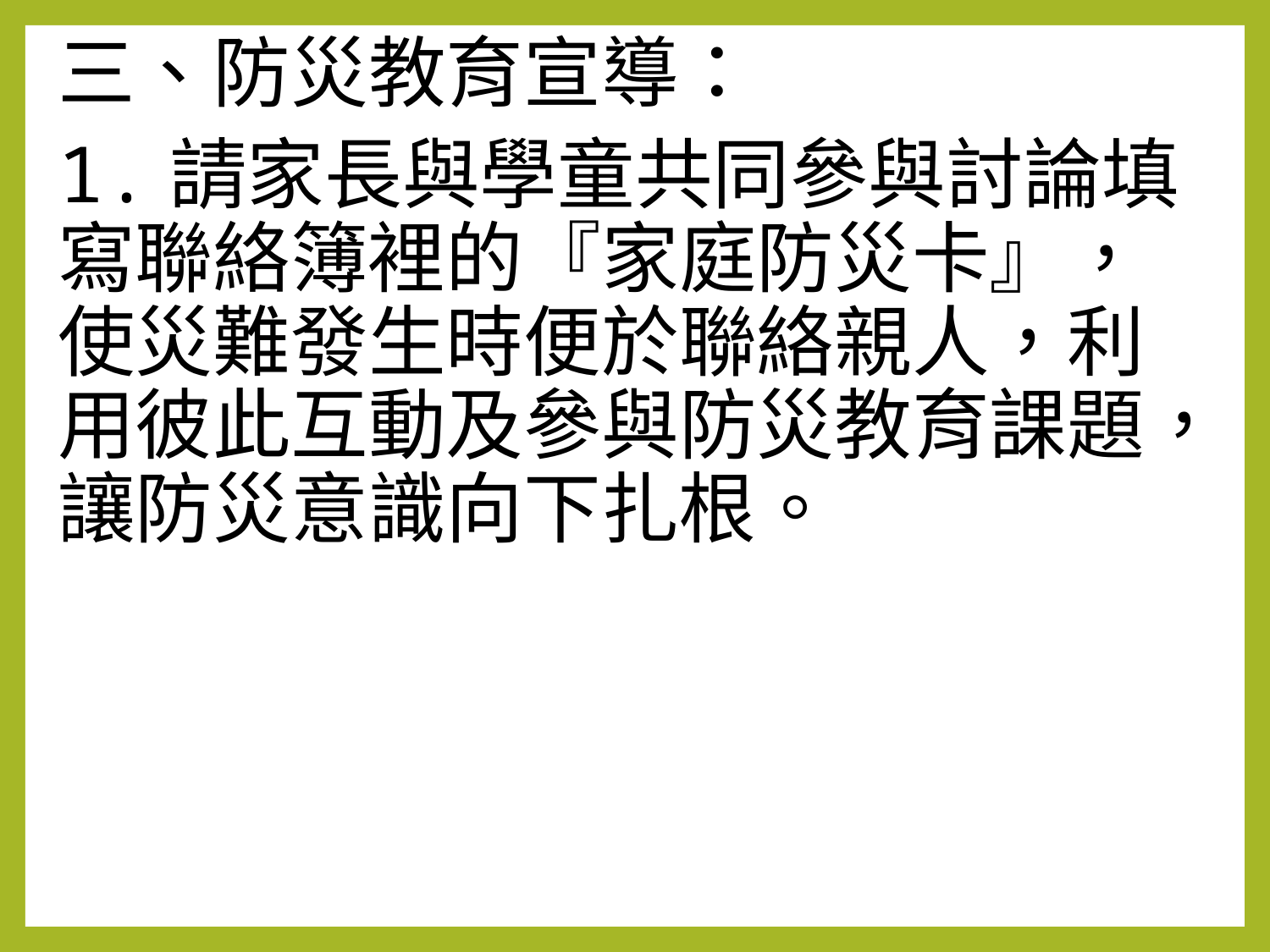

三、防災教育宣導：
1.請家長與學童共同參與討論填寫聯絡簿裡的『家庭防災卡』，使災難發生時便於聯絡親人，利用彼此互動及參與防災教育課題，讓防災意識向下扎根。